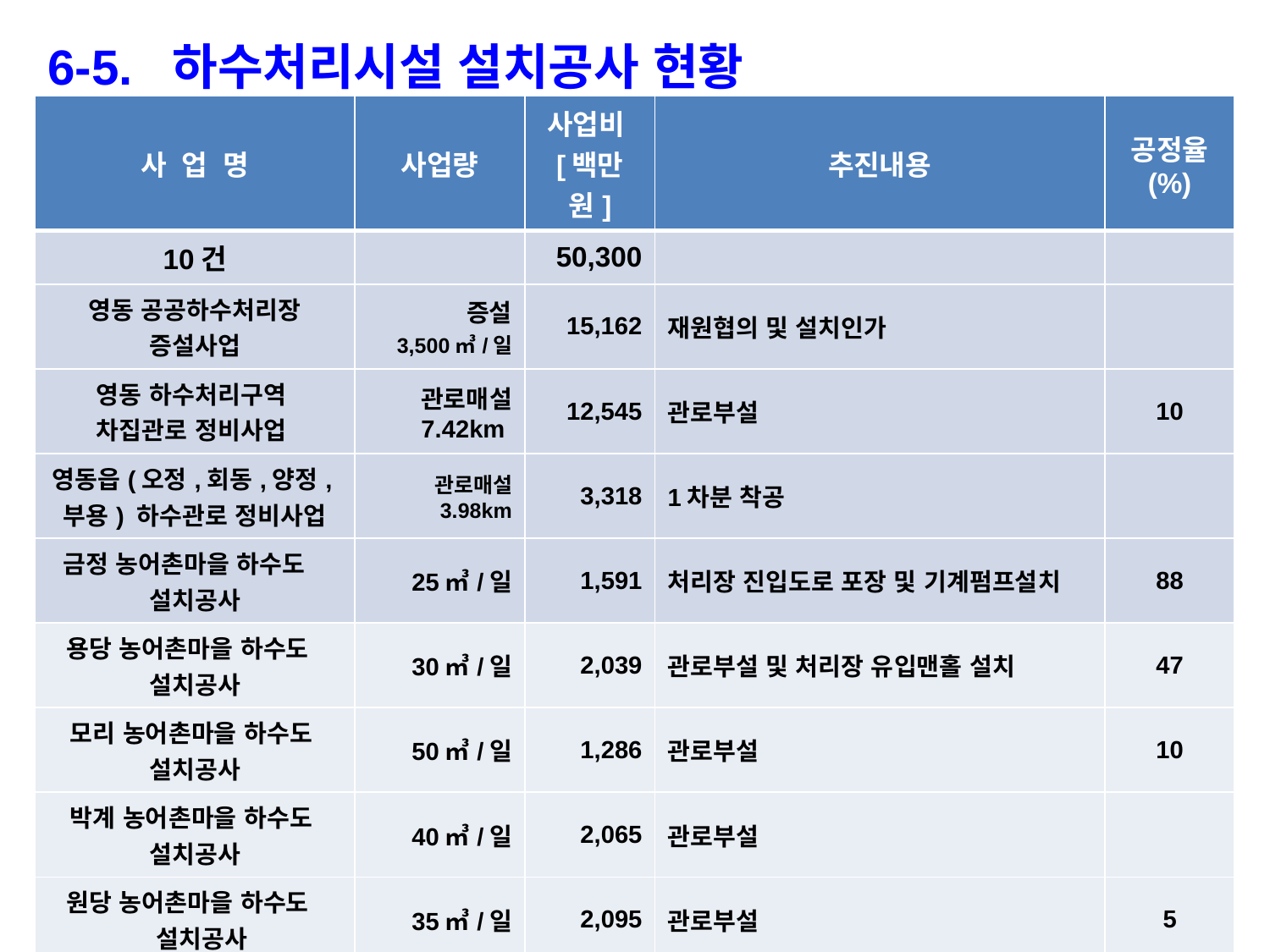

6-5.  하수처리시설 설치공사 현황

| 사 업 명 | 사업량 | 사업비[백만원] | 추진내용 | 공정율 (%) |
| --- | --- | --- | --- | --- |
| 10건 |  | 50,300 |  |  |
| 영동 공공하수처리장 증설사업 | 증설 3,500㎥/일 | 15,162 | 재원협의 및 설치인가 |  |
| 영동 하수처리구역 차집관로 정비사업 | 관로매설 7.42km | 12,545 | 관로부설 | 10 |
| 영동읍(오정,회동,양정,부용) 하수관로 정비사업 | 관로매설 3.98km | 3,318 | 1차분 착공 |  |
| 금정 농어촌마을 하수도 설치공사 | 25㎥/일 | 1,591 | 처리장 진입도로 포장 및 기계펌프설치 | 88 |
| 용당 농어촌마을 하수도 설치공사 | 30㎥/일 | 2,039 | 관로부설 및 처리장 유입맨홀 설치 | 47 |
| 모리 농어촌마을 하수도 설치공사 | 50㎥/일 | 1,286 | 관로부설 | 10 |
| 박계 농어촌마을 하수도 설치공사 | 40㎥/일 | 2,065 | 관로부설 |  |
| 원당 농어촌마을 하수도 설치공사 | 35㎥/일 | 2,095 | 관로부설 | 5 |
| 매금·궁촌 농어촌마을 하수도 설치공사 | 각40㎥/일 | 6,290 | 1차분 착공 |  |
| 죽산 농어촌마을 하수도 설치공사 | 50㎥/일 | 3,909 | 일상감사 및 계약심사 의뢰 |  |